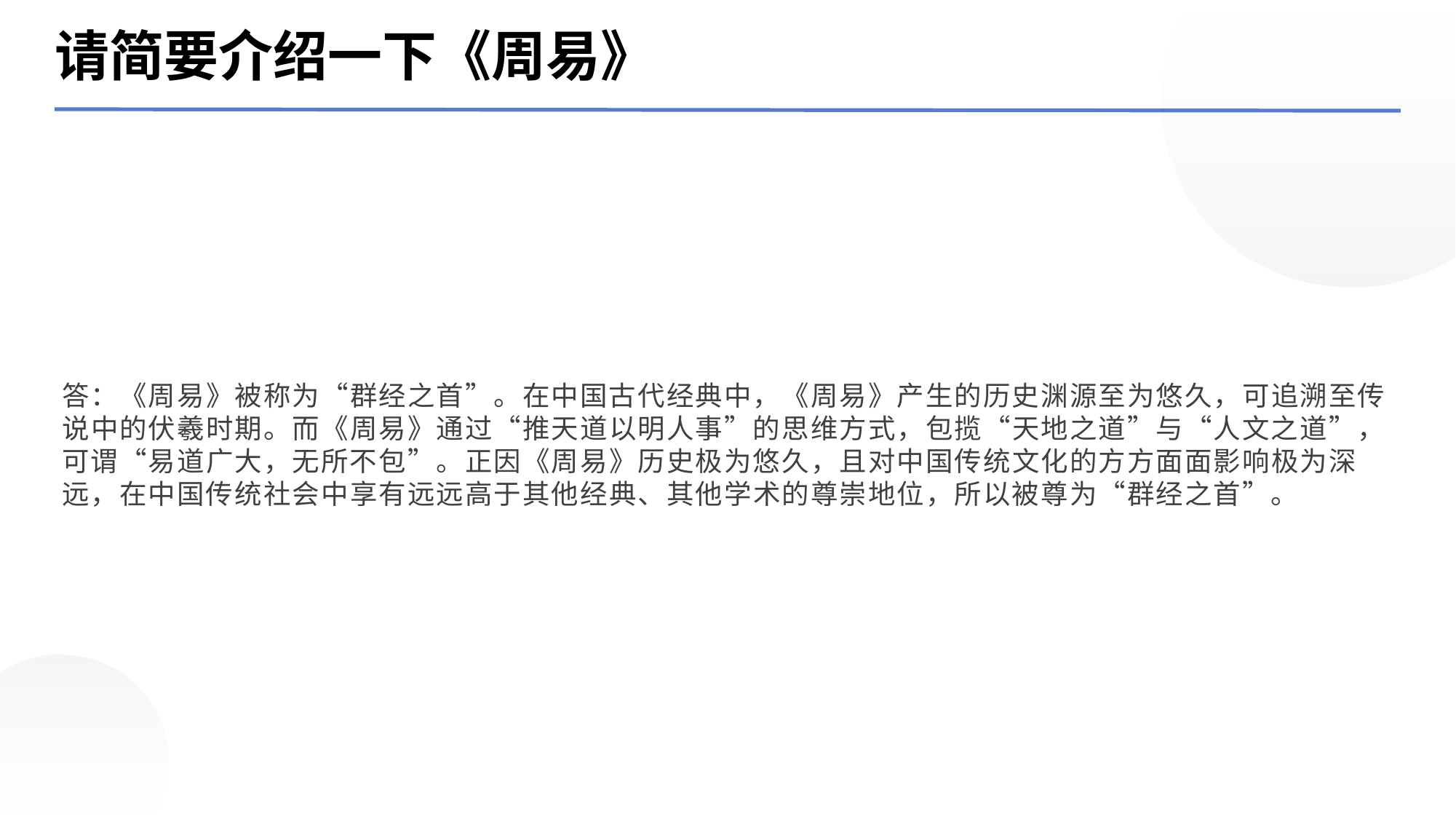

请简要介绍一下《周易》
答：《周易》被称为“群经之首”。在中国古代经典中，《周易》产生的历史渊源至为悠久，可追溯至传说中的伏羲时期。而《周易》通过“推天道以明人事”的思维方式，包揽“天地之道”与“人文之道”，可谓“易道广大，无所不包”。正因《周易》历史极为悠久，且对中国传统文化的方方面面影响极为深远，在中国传统社会中享有远远高于其他经典、其他学术的尊崇地位，所以被尊为“群经之首”。